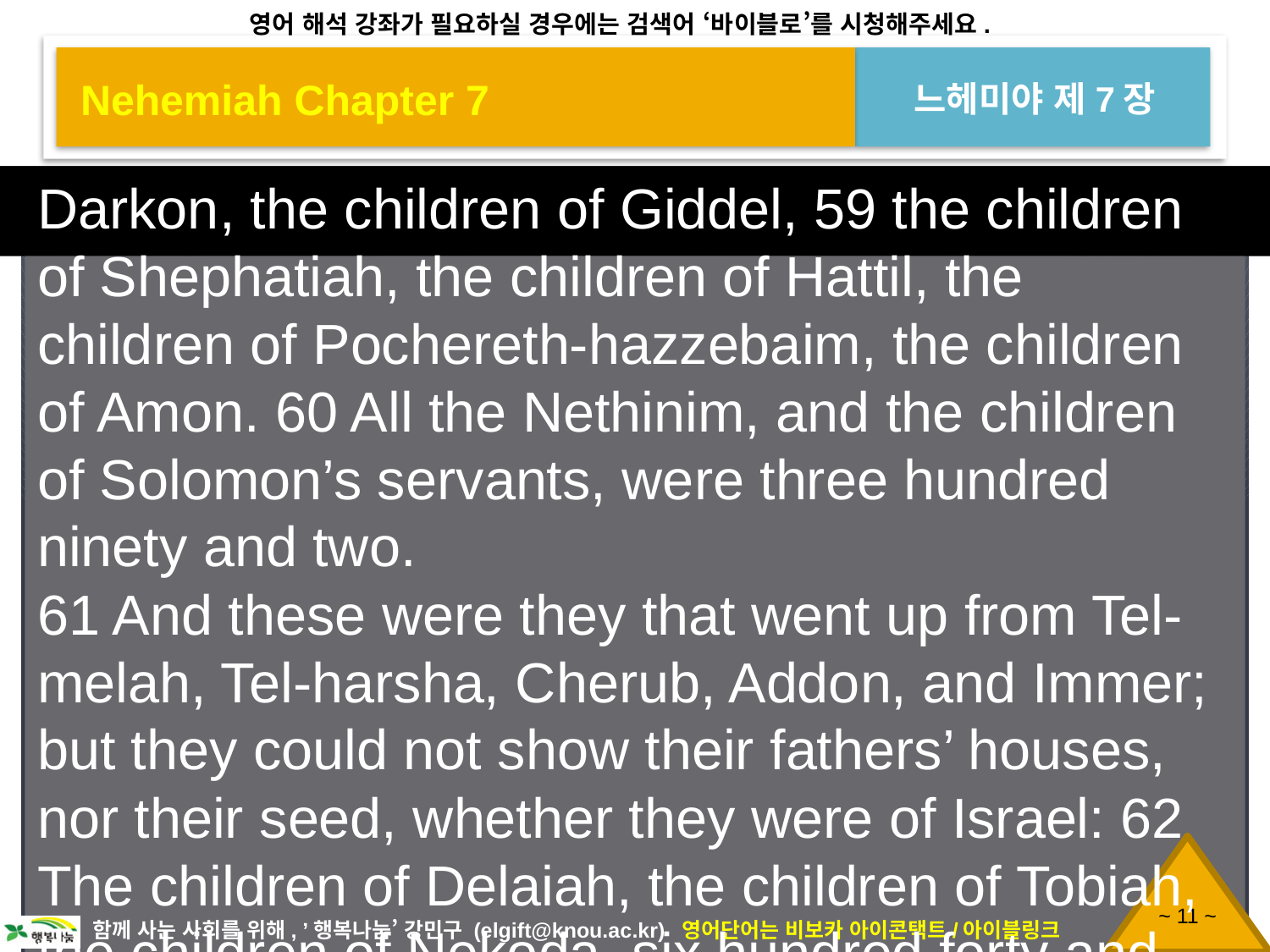

Nehemiah Chapter 7
느헤미야 제7장
Darkon, the children of Giddel, 59 the children of Shephatiah, the children of Hattil, the children of Pochereth-hazzebaim, the children of Amon. 60 All the Nethinim, and the children of Solomon’s servants, were three hundred ninety and two.
61 And these were they that went up from Tel-melah, Tel-harsha, Cherub, Addon, and Immer; but they could not show their fathers’ houses, nor their seed, whether they were of Israel: 62 The children of Delaiah, the children of Tobiah, the children of Nekoda, six hundred forty and two. 63 And of the